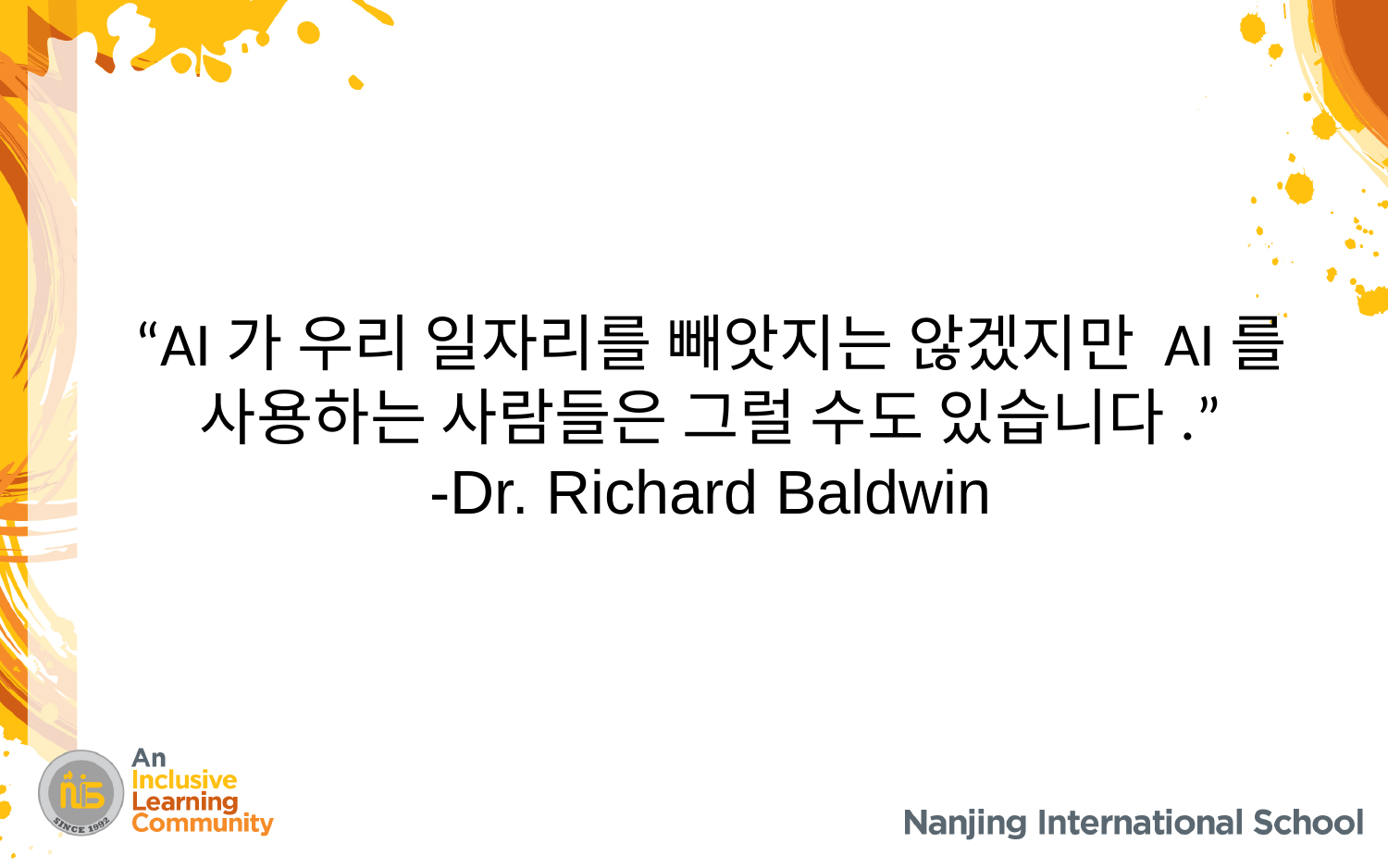

# “AI가 우리 일자리를 빼앗지는 않겠지만 AI를 사용하는 사람들은 그럴 수도 있습니다.” -Dr. Richard Baldwin